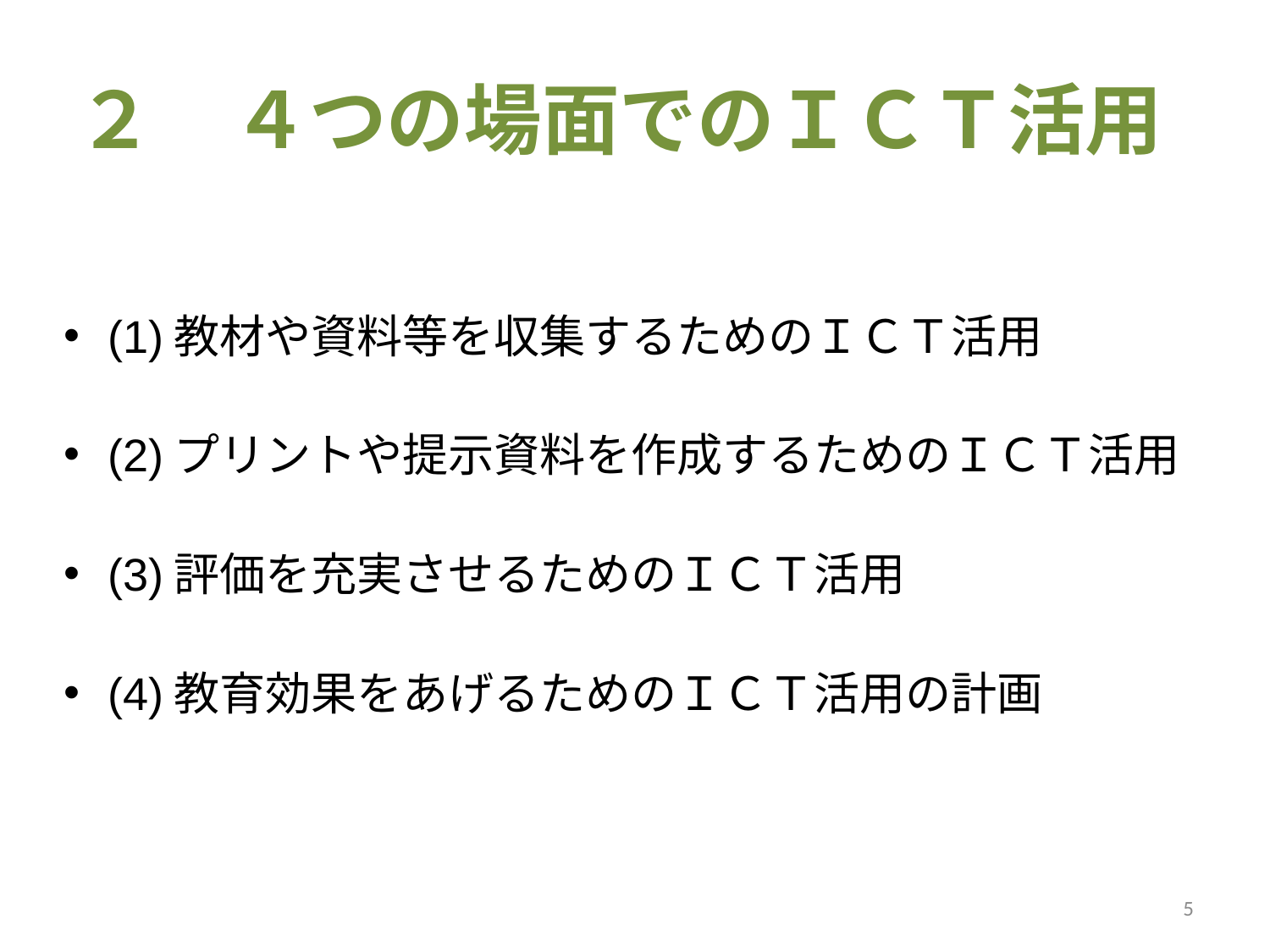

# ２　４つの場面でのＩＣＴ活用
(1)教材や資料等を収集するためのＩＣＴ活用
(2)プリントや提示資料を作成するためのＩＣＴ活用
(3)評価を充実させるためのＩＣＴ活用
(4)教育効果をあげるためのＩＣＴ活用の計画

5